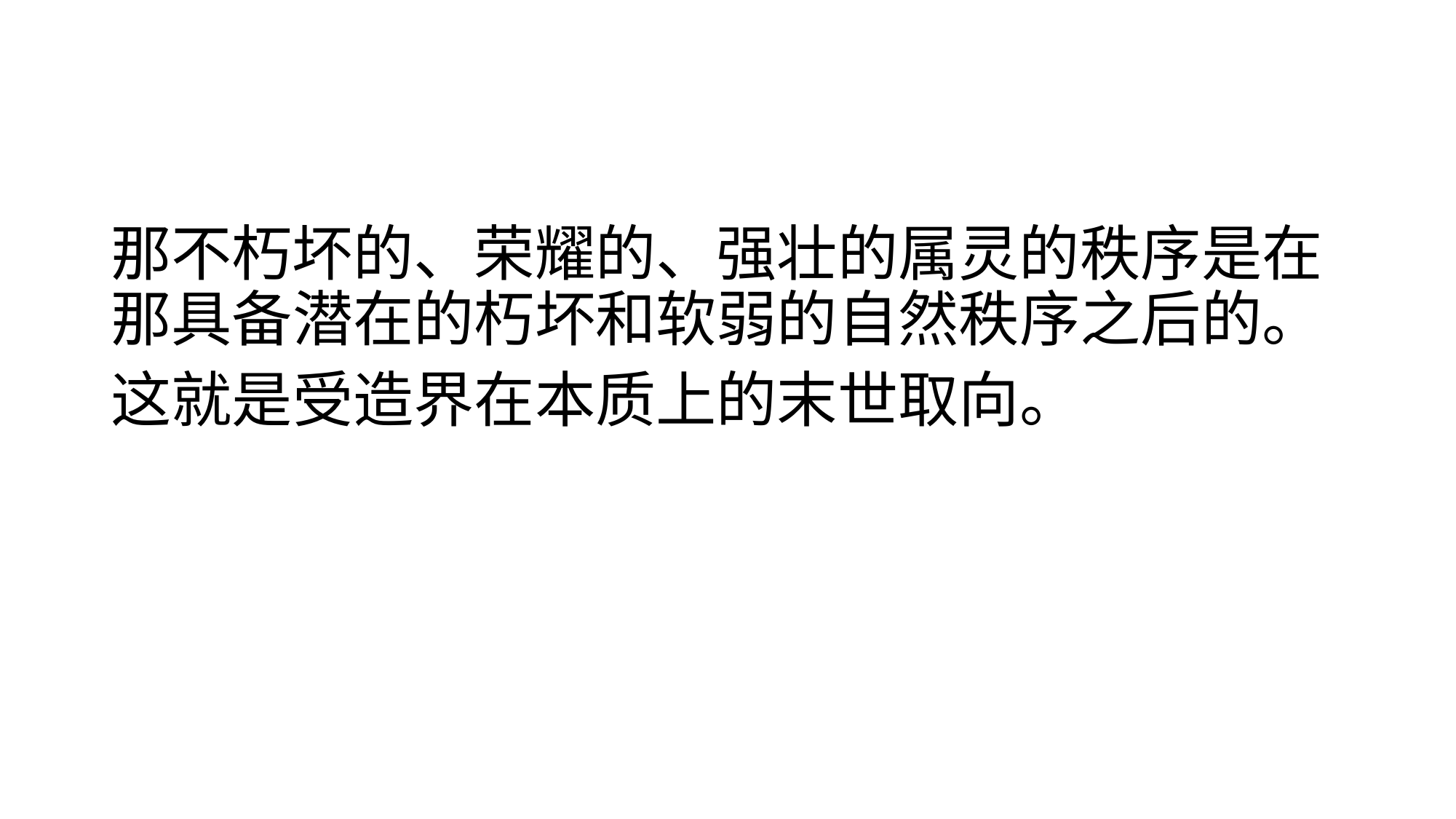

#
那不朽坏的、荣耀的、强壮的属灵的秩序是在那具备潜在的朽坏和软弱的自然秩序之后的。
这就是受造界在本质上的末世取向。